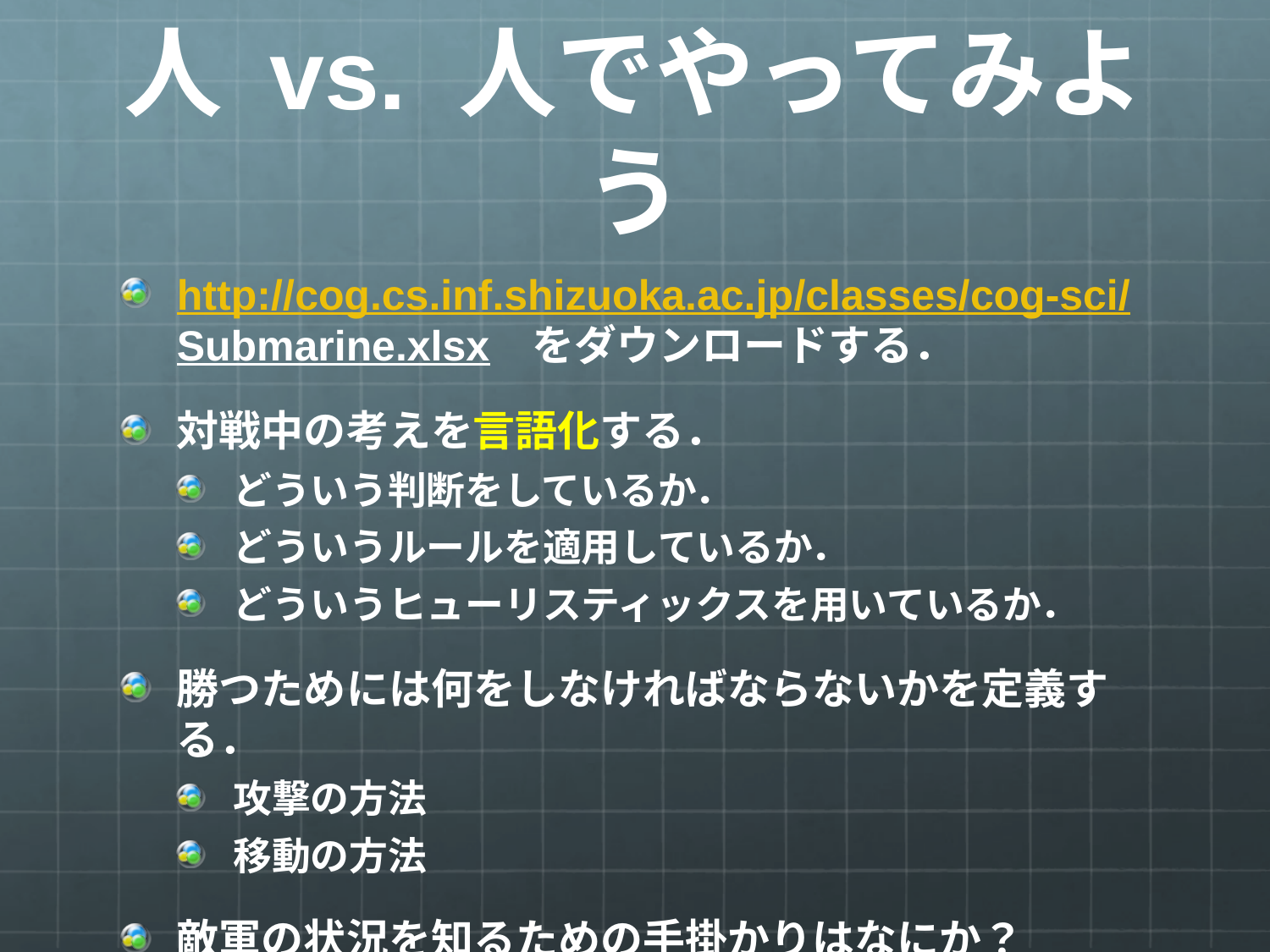

# 人 vs. 人でやってみよう
http://cog.cs.inf.shizuoka.ac.jp/classes/
cog-sci/Submarine.xlsx　をダウンロードする．
対戦中の考えを言語化する．
どういう判断をしているか．
どういうルールを適用しているか．
どういうヒューリスティックスを用いているか．
勝つためには何をしなければならないかを定義する．
攻撃の方法
移動の方法
敵軍の状況を知るための手掛かりはなにか？